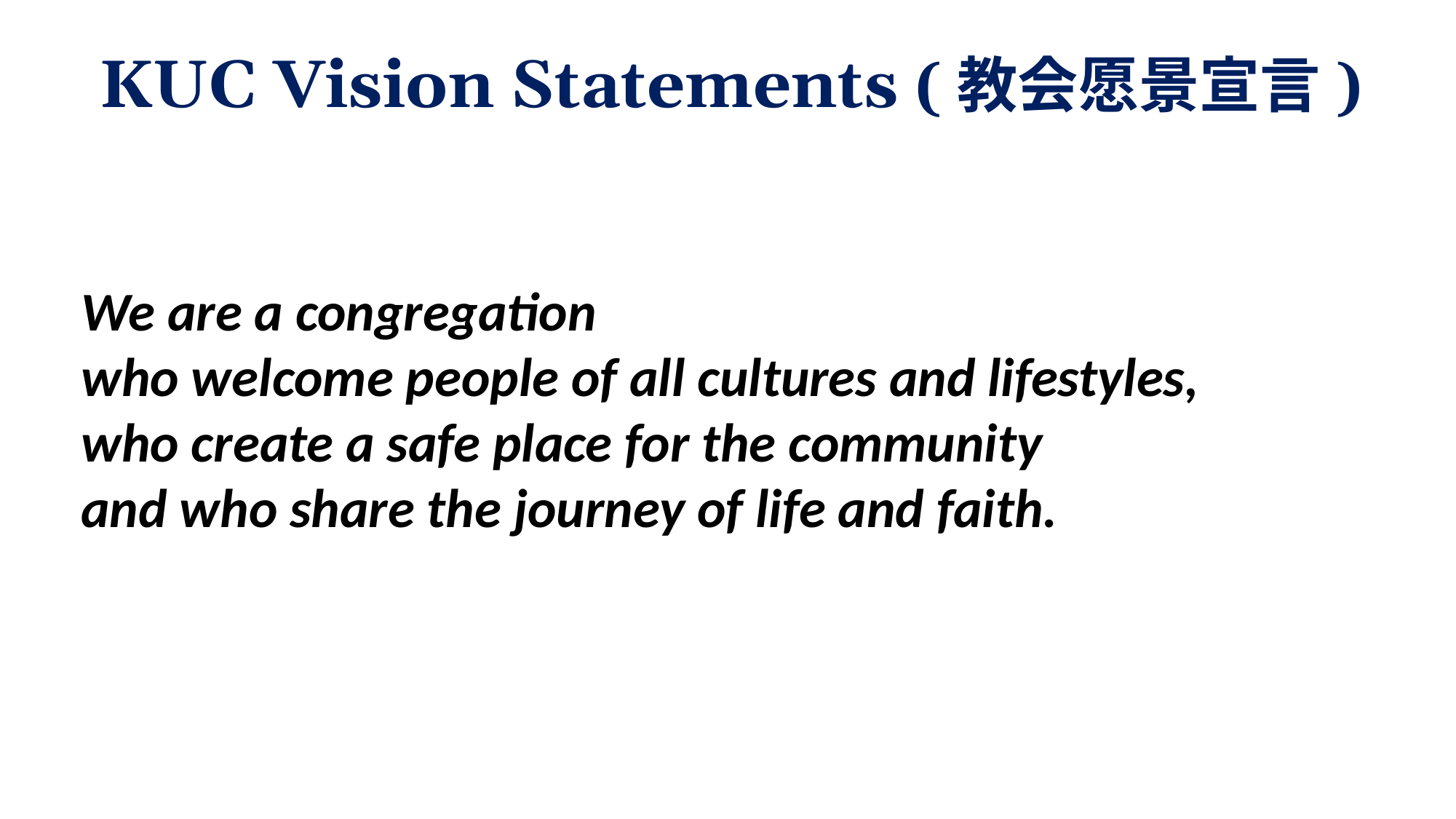

KUC Vision Statements (教会愿景宣言)

We are a congregation
who welcome people of all cultures and lifestyles,
who create a safe place for the community
and who share the journey of life and faith.